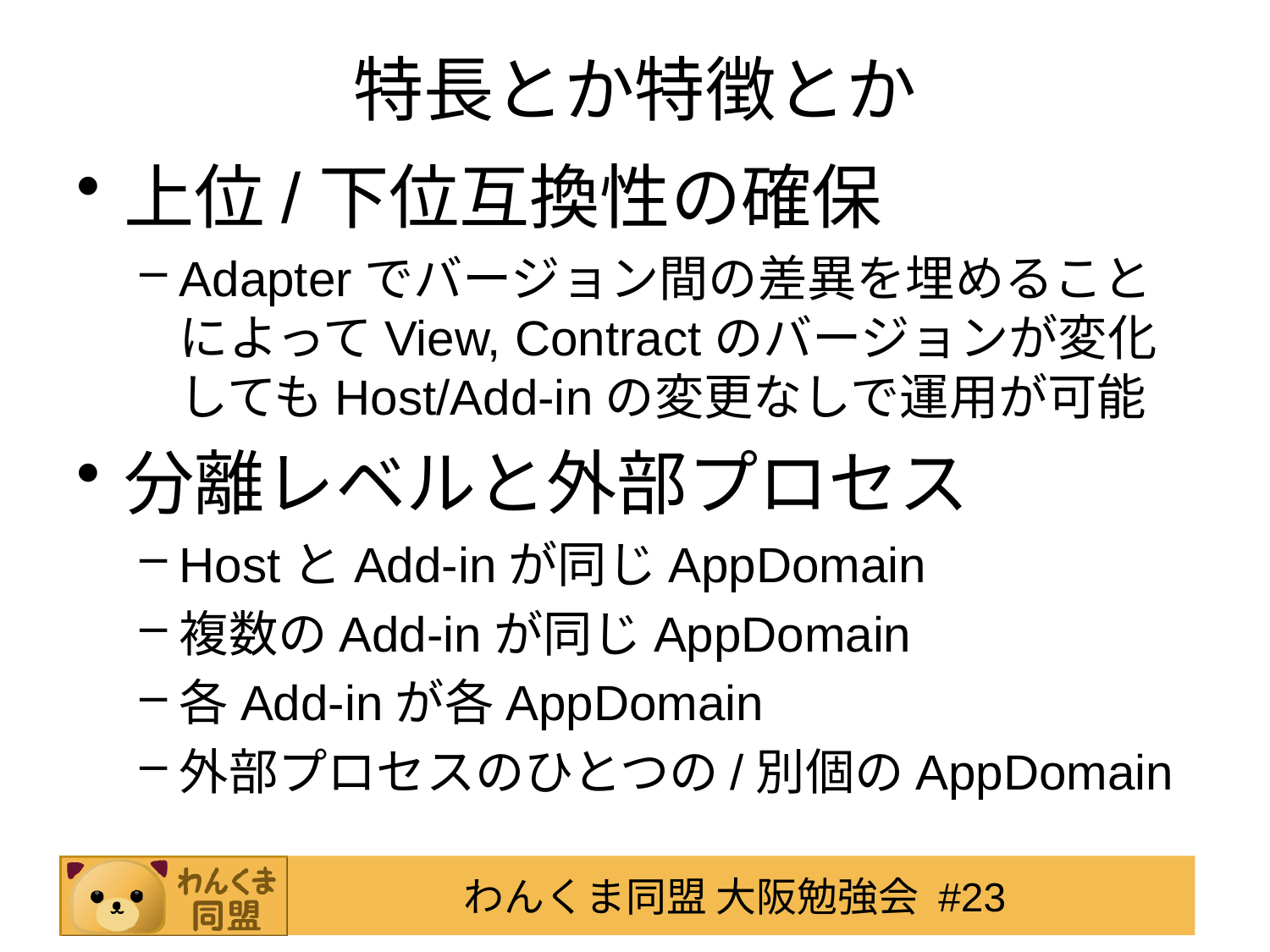

# 特長とか特徴とか
上位/下位互換性の確保
Adapterでバージョン間の差異を埋めることによってView, Contractのバージョンが変化してもHost/Add-inの変更なしで運用が可能
分離レベルと外部プロセス
HostとAdd-inが同じAppDomain
複数のAdd-inが同じAppDomain
各Add-inが各AppDomain
外部プロセスのひとつの/別個のAppDomain